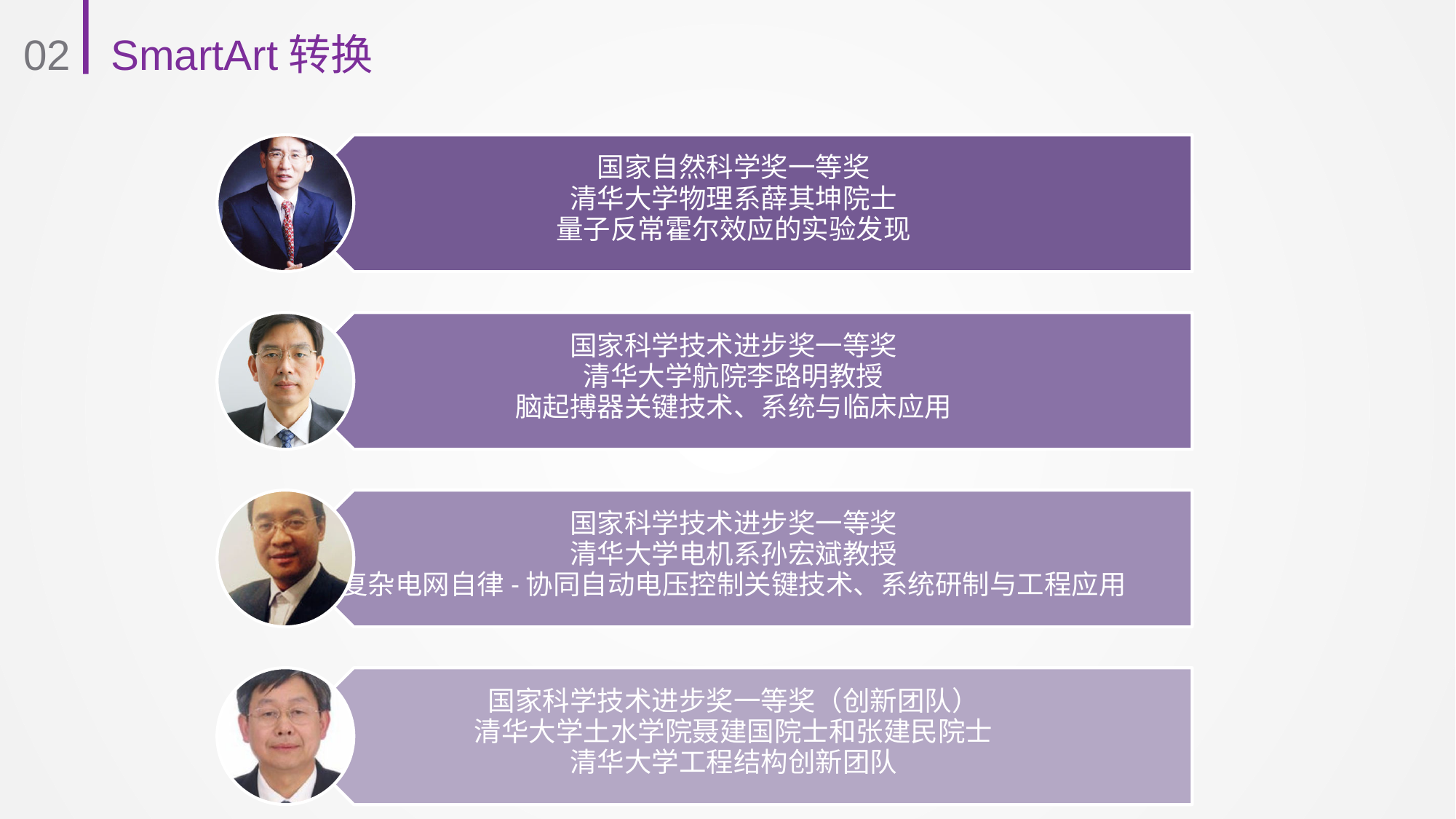

02
SmartArt转换
国家自然科学奖一等奖
清华大学物理系薛其坤院士
量子反常霍尔效应的实验发现
国家科学技术进步奖一等奖
清华大学航院李路明教授
脑起搏器关键技术、系统与临床应用
国家科学技术进步奖一等奖
清华大学电机系孙宏斌教授
复杂电网自律-协同自动电压控制关键技术、系统研制与工程应用
国家科学技术进步奖一等奖（创新团队）
清华大学土水学院聂建国院士和张建民院士
清华大学工程结构创新团队